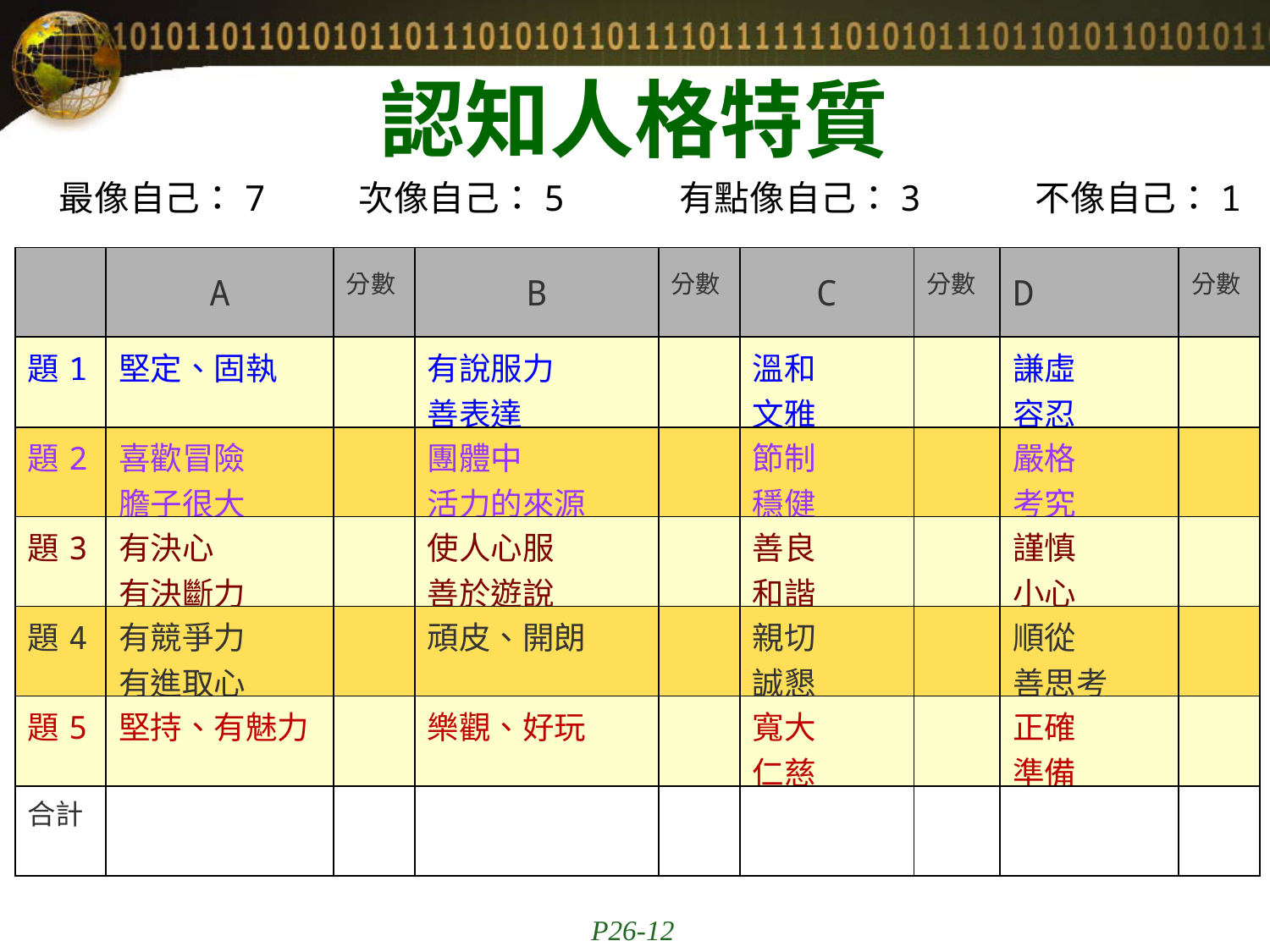

# 認知人格特質
最像自己：7    次像自己：5     有點像自己：3     不像自己：1
|  | A | 分數 | B | 分數 | C | 分數 | D | 分數 |
| --- | --- | --- | --- | --- | --- | --- | --- | --- |
| 題1 | 堅定、固執 |  | 有說服力 善表達 |  | 溫和 文雅 |  | 謙虛 容忍 |  |
| 題2 | 喜歡冒險 膽子很大 |  | 團體中 活力的來源 |  | 節制 穩健 |  | 嚴格 考究 |  |
| 題3 | 有決心 有決斷力 |  | 使人心服 善於遊說 |  | 善良 和諧 |  | 謹慎 小心 |  |
| 題4 | 有競爭力 有進取心 |  | 頑皮、開朗 |  | 親切 誠懇 |  | 順從 善思考 |  |
| 題5 | 堅持、有魅力 |  | 樂觀、好玩 |  | 寬大 仁慈 |  | 正確 準備 |  |
| 合計 |  |  |  |  |  |  |  |  |